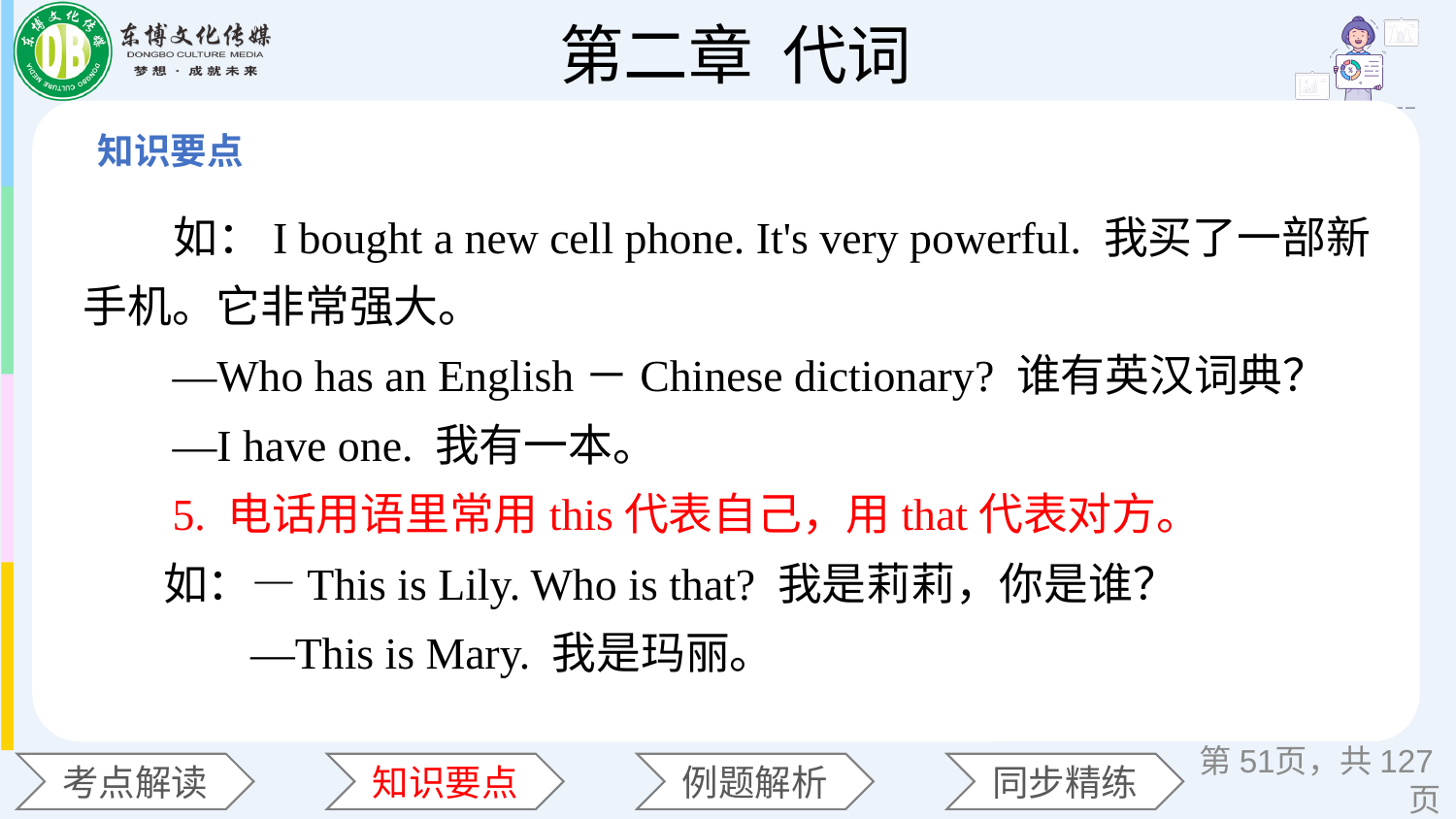

如：I bought a new cell phone. It's very powerful. 我买了一部新手机。它非常强大。
        —Who has an English－Chinese dictionary? 谁有英汉词典？
        —I have one. 我有一本。
        5. 电话用语里常用this代表自己，用that代表对方。
       如：—This is Lily. Who is that? 我是莉莉，你是谁？
               —This is Mary. 我是玛丽。
第51页，共127页